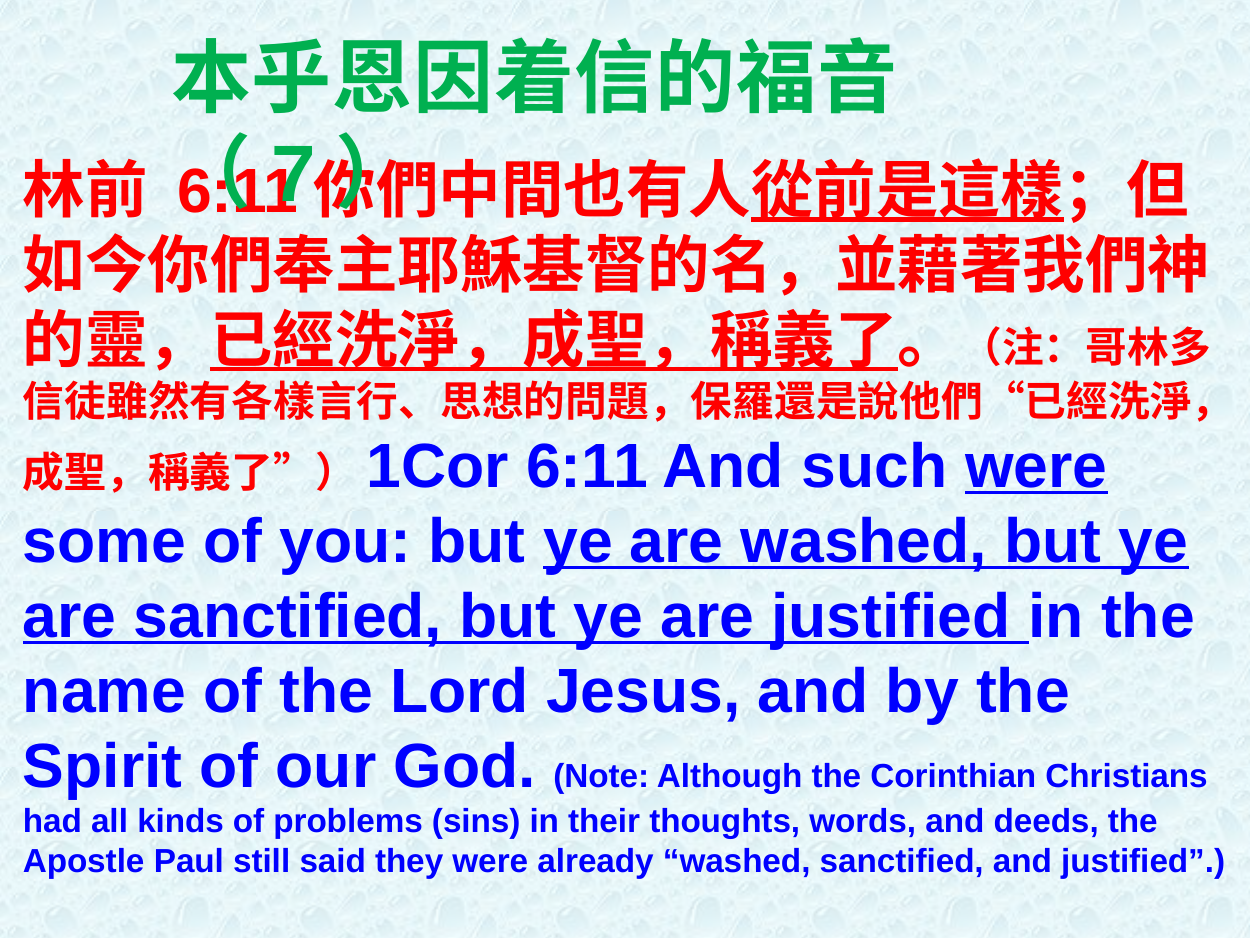

本乎恩因着信的福音（7）
林前 6:11你們中間也有人從前是這樣；但如今你們奉主耶穌基督的名，並藉著我們神的靈，已經洗淨，成聖，稱義了。（注：哥林多信徒雖然有各樣言行、思想的問題，保羅還是說他們“已經洗淨，成聖，稱義了”）1Cor 6:11 And such were some of you: but ye are washed, but ye are sanctified, but ye are justified in the name of the Lord Jesus, and by the Spirit of our God. (Note: Although the Corinthian Christians had all kinds of problems (sins) in their thoughts, words, and deeds, the Apostle Paul still said they were already “washed, sanctified, and justified”.)